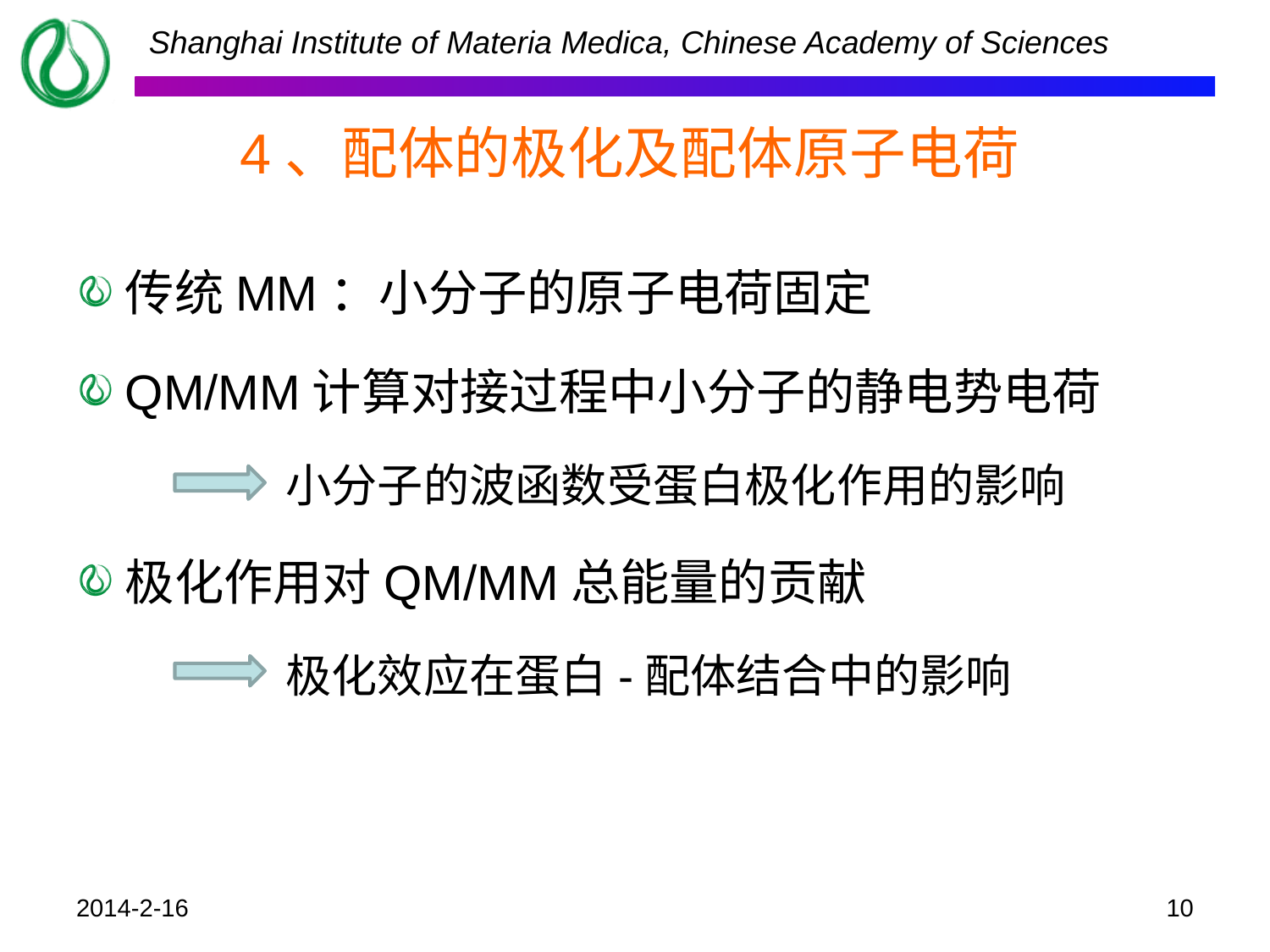

# 4、配体的极化及配体原子电荷
传统MM：小分子的原子电荷固定
QM/MM计算对接过程中小分子的静电势电荷
                   小分子的波函数受蛋白极化作用的影响
极化作用对QM/MM总能量的贡献
                   极化效应在蛋白-配体结合中的影响

2014-2-16
10